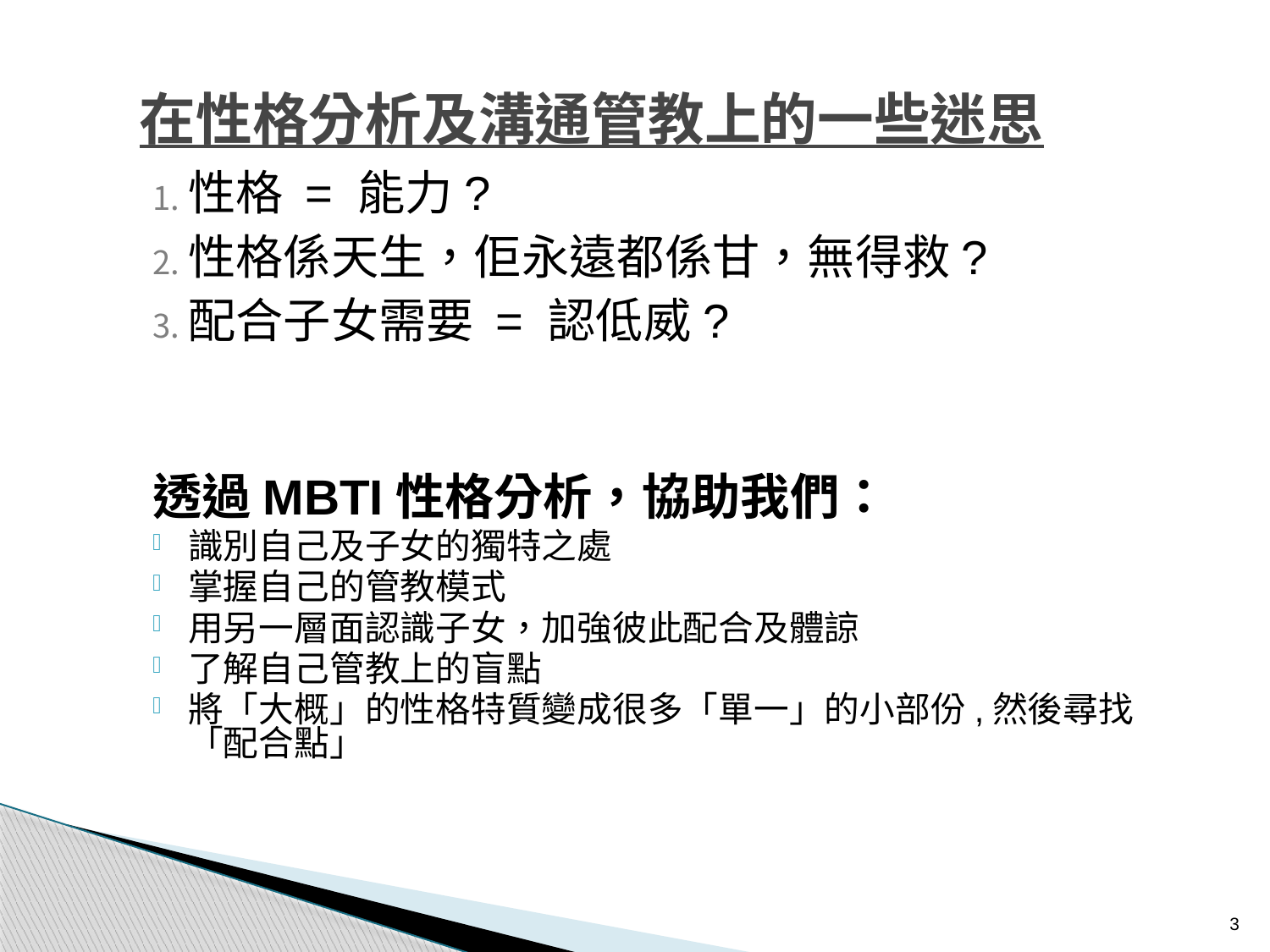

在性格分析及溝通管教上的一些迷思
性格 = 能力?
性格係天生，佢永遠都係甘，無得救?
配合子女需要 = 認低威?

透過MBTI性格分析，協助我們：
識別自己及子女的獨特之處
掌握自己的管教模式
用另一層面認識子女，加強彼此配合及體諒
了解自己管教上的盲點
將「大概」的性格特質變成很多「單一」的小部份,然後尋找「配合點」

3